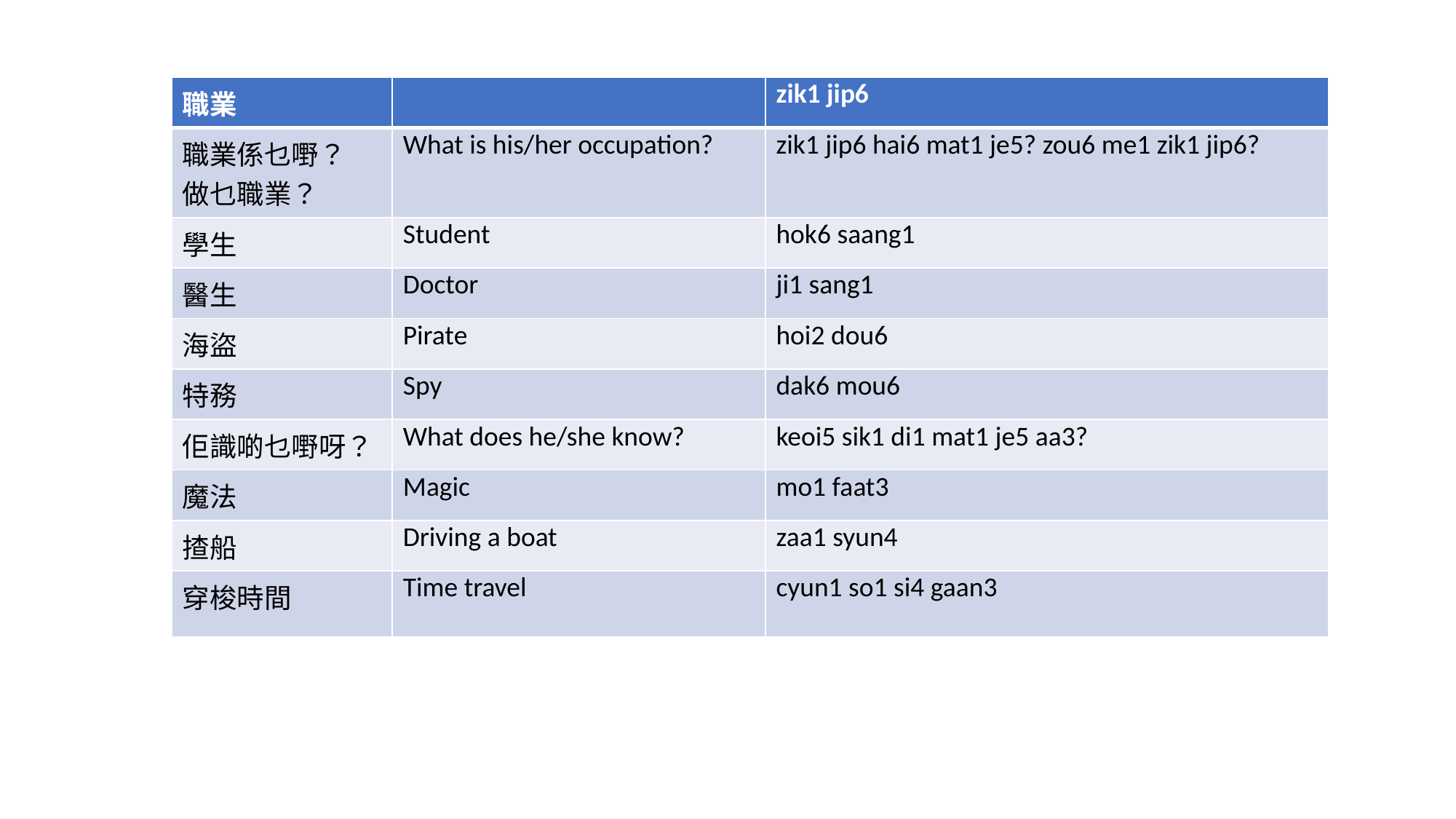

| 職業 |  | zik1 jip6 |
| --- | --- | --- |
| 職業係乜嘢？ 做乜職業？ | What is his/her occupation? | zik1 jip6 hai6 mat1 je5? zou6 me1 zik1 jip6? |
| 學生 | Student | hok6 saang1 |
| 醫生 | Doctor | ji1 sang1 |
| 海盜 | Pirate | hoi2 dou6 |
| 特務 | Spy | dak6 mou6 |
| 佢識啲乜嘢呀？ | What does he/she know? | keoi5 sik1 di1 mat1 je5 aa3? |
| 魔法 | Magic | mo1 faat3 |
| 揸船 | Driving a boat | zaa1 syun4 |
| 穿梭時間 | Time travel | cyun1 so1 si4 gaan3 |